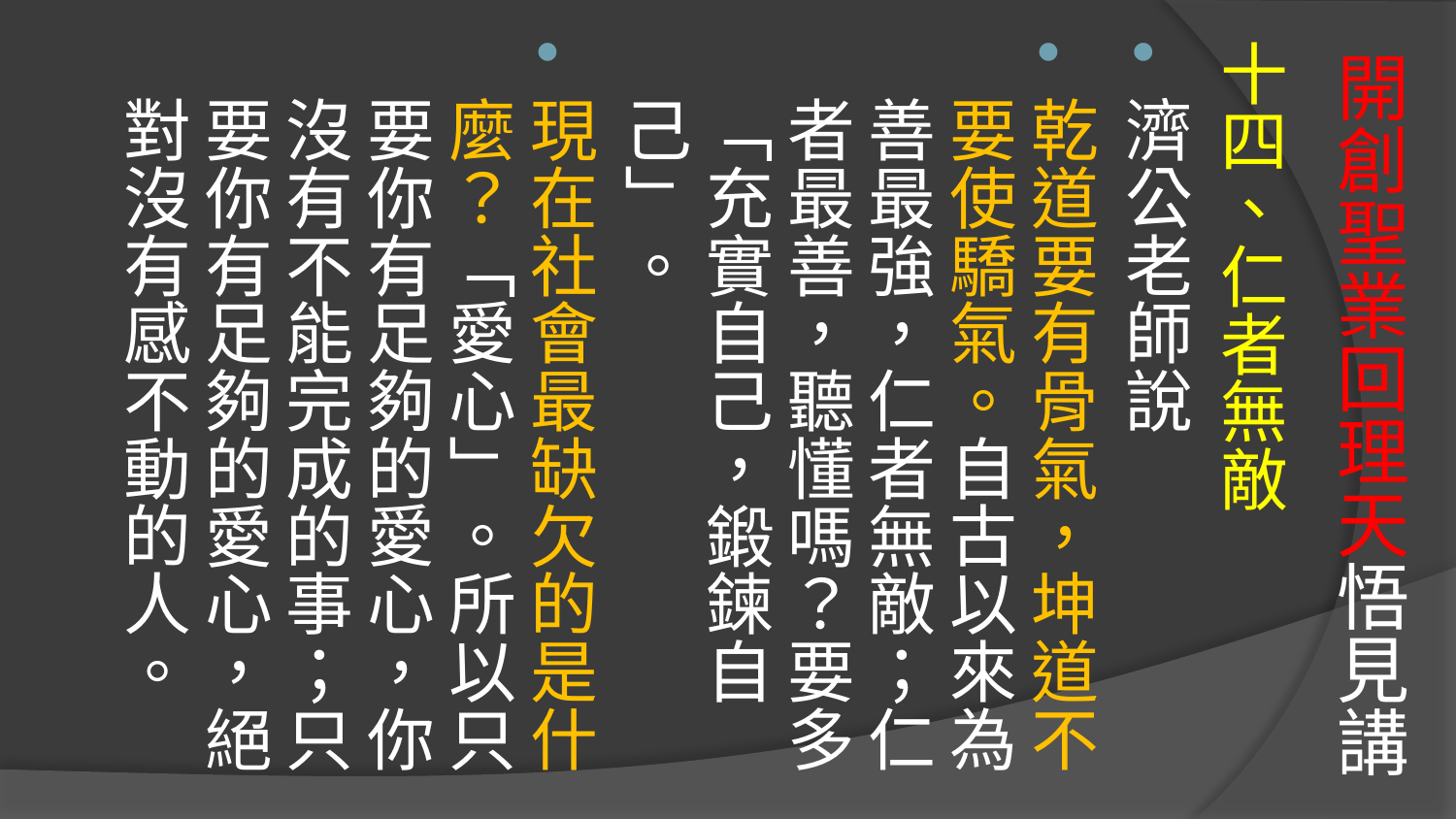

十四、仁者無敵
濟公老師說
乾道要有骨氣，坤道不要使驕氣。自古以來為善最強，仁者無敵；仁者最善，聽懂嗎？要多「充實自己，鍛鍊自己」。
現在社會最缺欠的是什麼？「愛心」。所以只要你有足夠的愛心，你沒有不能完成的事；只要你有足夠的愛心，絕對沒有感不動的人。

# 開創聖業回理天悟見講